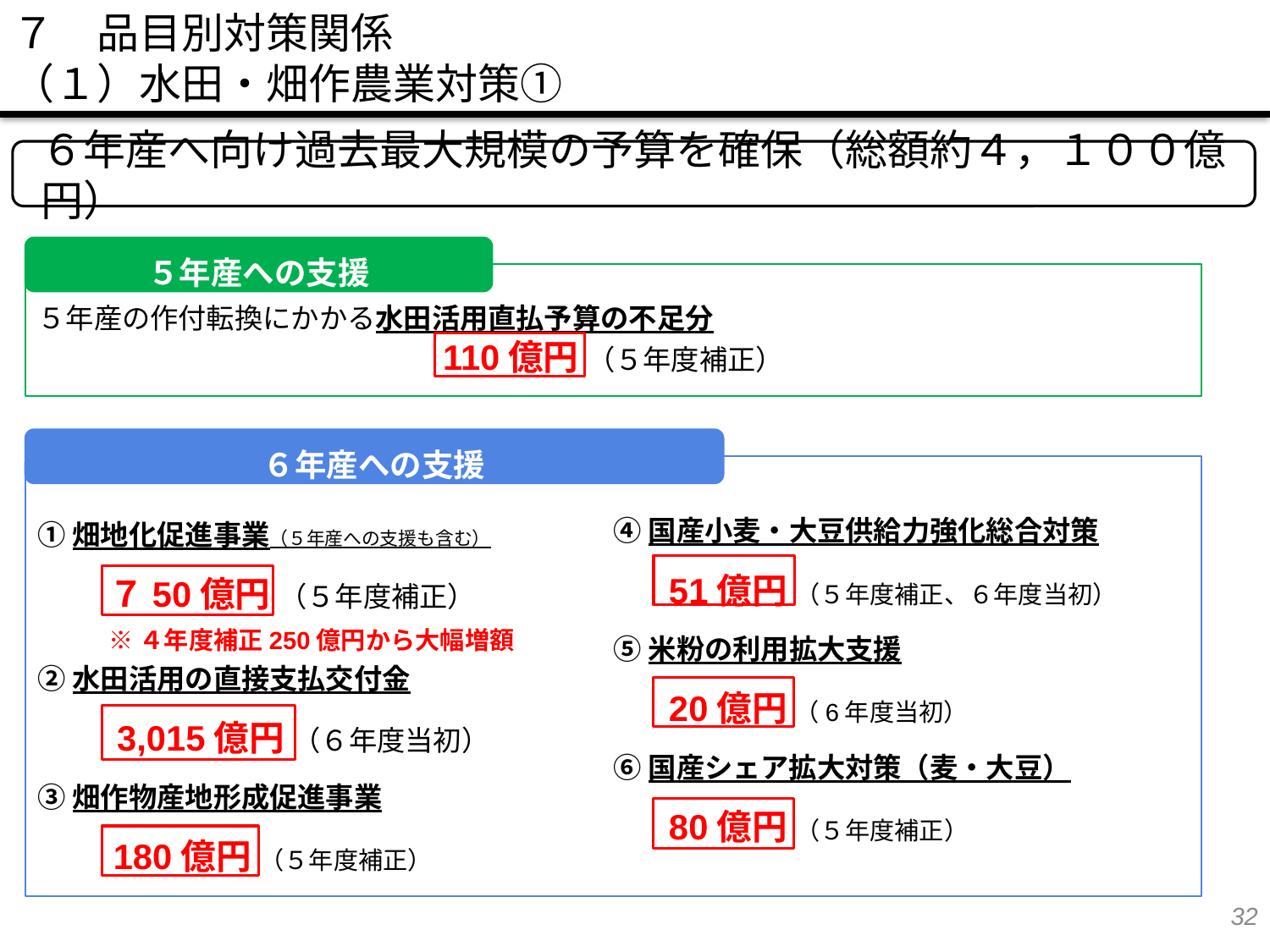

７　品目別対策関係
（１）水田・畑作農業対策①
６年産へ向け過去最大規模の予算を確保（総額約４，１００億円）
５年産への支援
５年産の作付転換にかかる水田活用直払予算の不足分
110億円 （５年度補正）

６年産への支援

①畑地化促進事業（５年産への支援も含む）
　　７50億円 （５年度補正）

②水田活用の直接支払交付金
　　3,015億円 （６年度当初）
③畑作物産地形成促進事業
　　180億円 （５年度補正）

④国産小麦・大豆供給力強化総合対策
　　51億円 （５年度補正、６年度当初）
⑤米粉の利用拡大支援
　　20億円 （6年度当初）
⑥国産シェア拡大対策（麦・大豆）
　　80億円 （５年度補正）

※４年度補正250億円から大幅増額

32